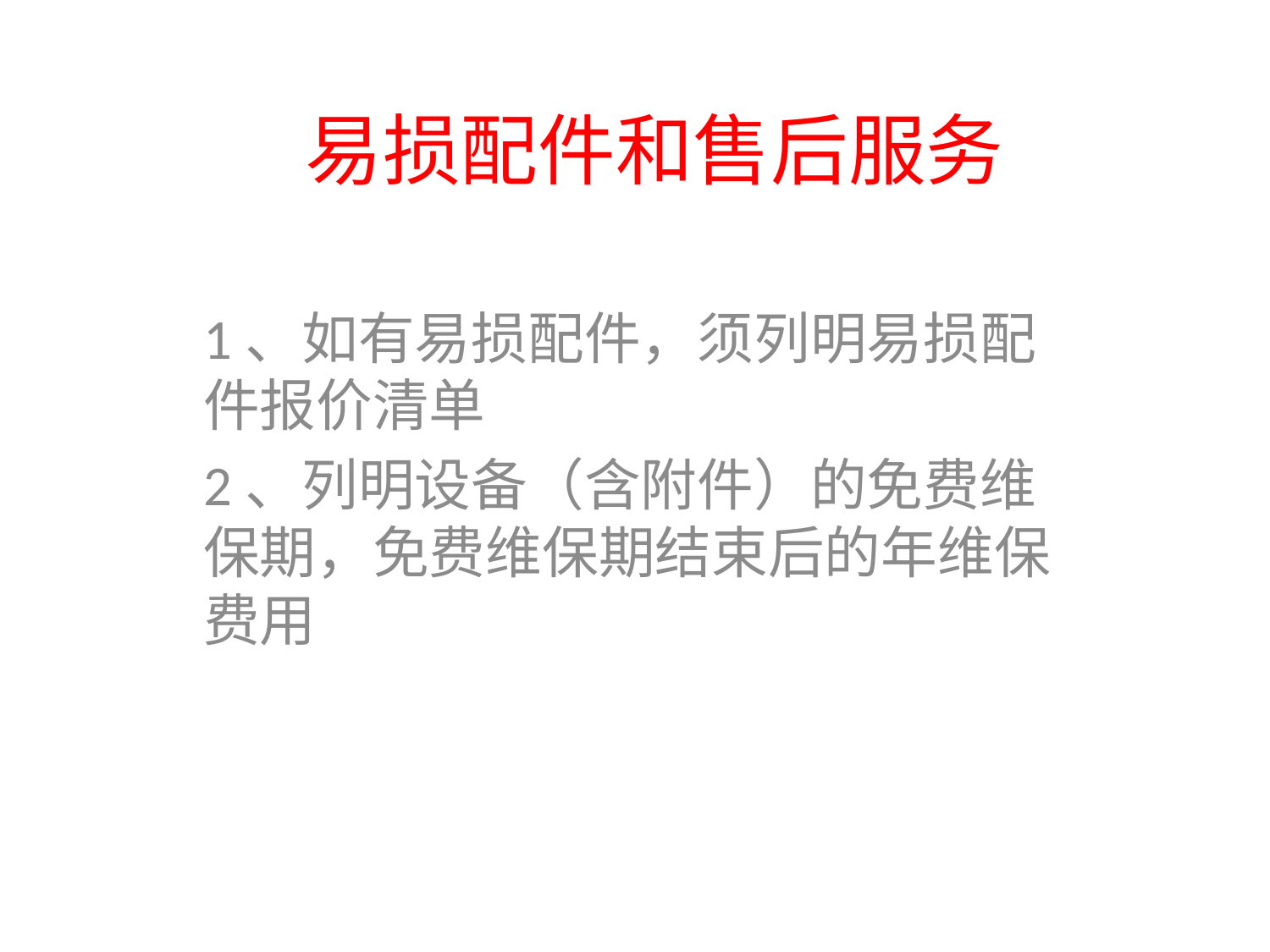

# 易损配件和售后服务
1、如有易损配件，须列明易损配件报价清单
2、列明设备（含附件）的免费维保期，免费维保期结束后的年维保费用